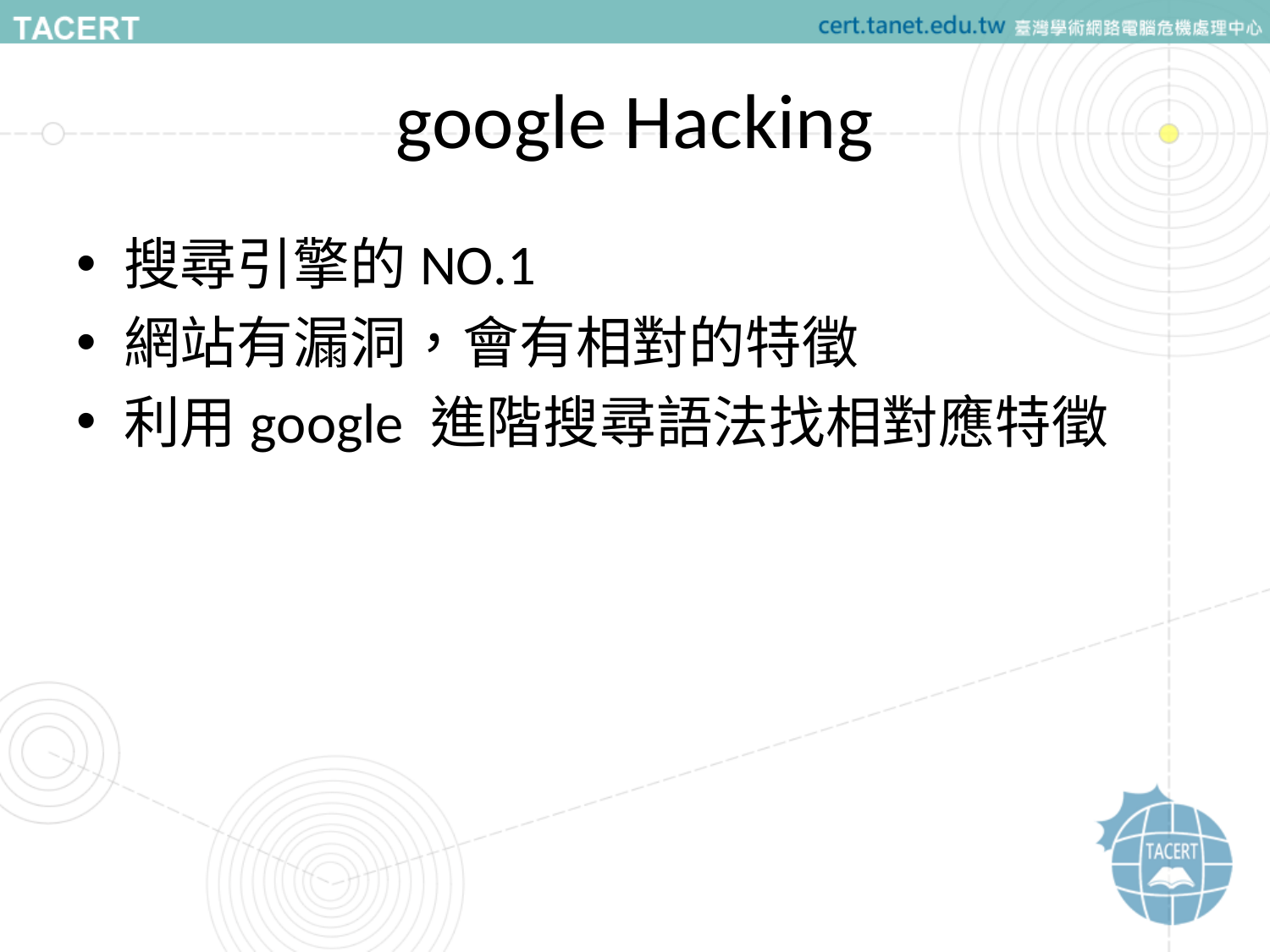

# google Hacking
搜尋引擎的NO.1
網站有漏洞，會有相對的特徵
利用google 進階搜尋語法找相對應特徵